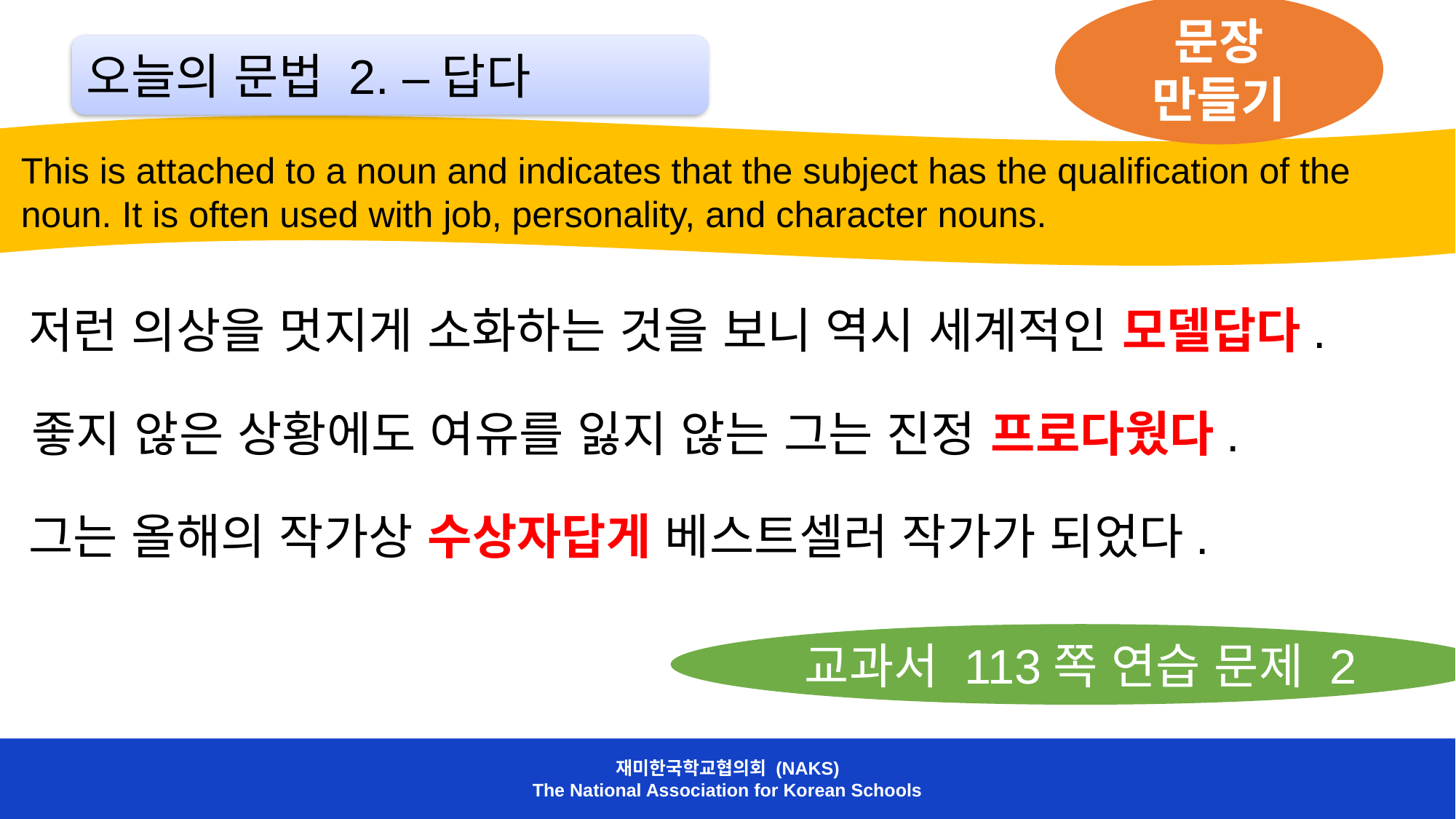

문장 만들기
오늘의 문법 2. –답다
 This is attached to a noun and indicates that the subject has the qualification of the
 noun. It is often used with job, personality, and character nouns.
저런 의상을 멋지게 소화하는 것을 보니 역시 세계적인 모델답다.
좋지 않은 상황에도 여유를 잃지 않는 그는 진정 프로다웠다.
그는 올해의 작가상 수상자답게 베스트셀러 작가가 되었다.
교과서 113쪽 연습 문제 2
재미한국학교협의회 (NAKS)
The National Association for Korean Schools